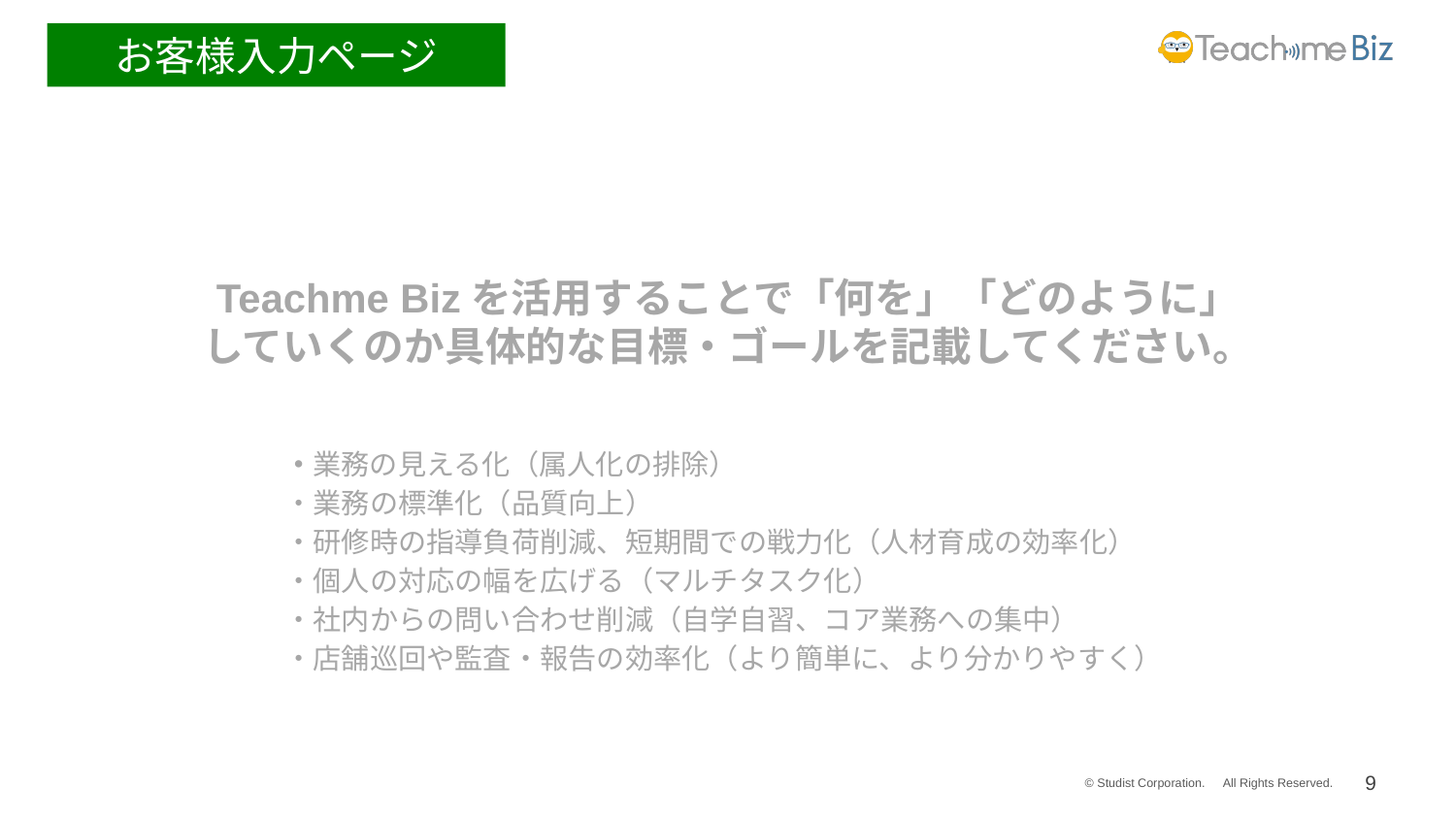

お客様入力ページ
Teachme Bizを活用することで「何を」「どのように」
していくのか具体的な目標・ゴールを記載してください。

・業務の見える化（属人化の排除）

・業務の標準化（品質向上）

・研修時の指導負荷削減、短期間での戦力化（人材育成の効率化）

・個人の対応の幅を広げる（マルチタスク化）

・社内からの問い合わせ削減（自学自習、コア業務への集中）

・店舗巡回や監査・報告の効率化（より簡単に、より分かりやすく）

9